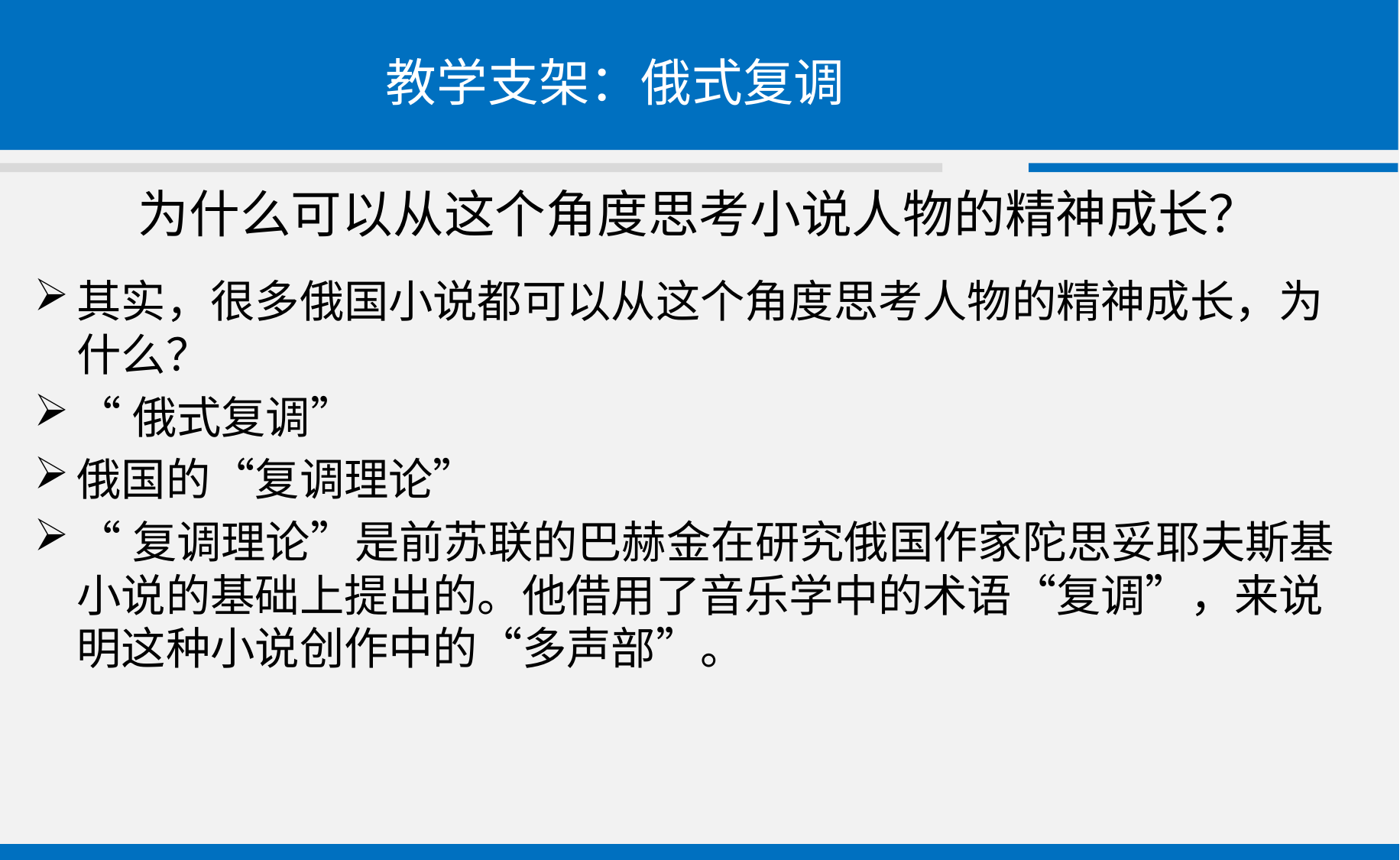

教学支架：俄式复调
# 为什么可以从这个角度思考小说人物的精神成长？
其实，很多俄国小说都可以从这个角度思考人物的精神成长，为什么？
“俄式复调”
俄国的“复调理论”
“复调理论”是前苏联的巴赫金在研究俄国作家陀思妥耶夫斯基小说的基础上提出的。他借用了音乐学中的术语“复调”，来说明这种小说创作中的“多声部”。